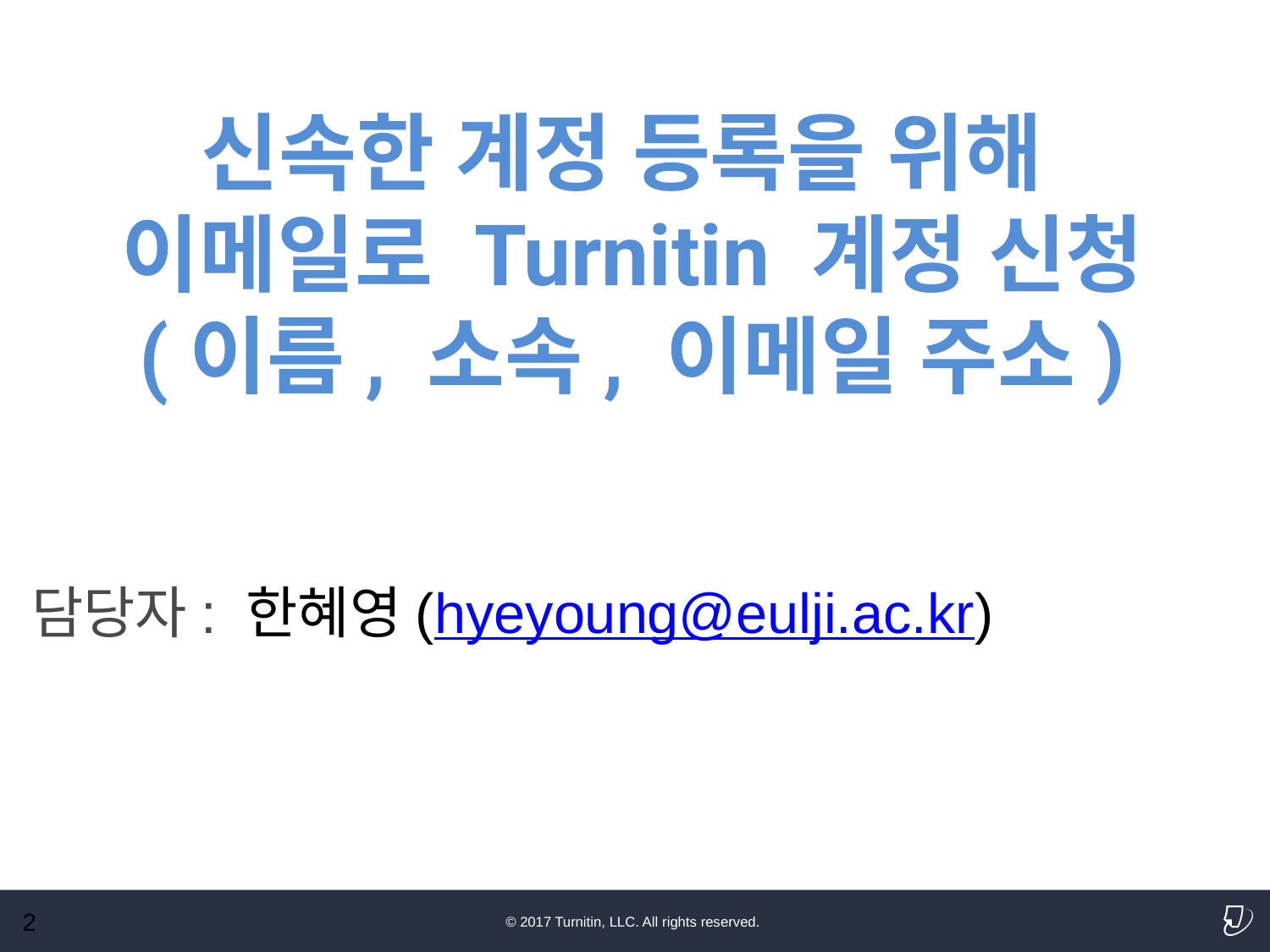

신속한 계정 등록을 위해
이메일로 Turnitin 계정 신청
(이름, 소속, 이메일 주소)
담당자: 한혜영(hyeyoung@eulji.ac.kr)
2